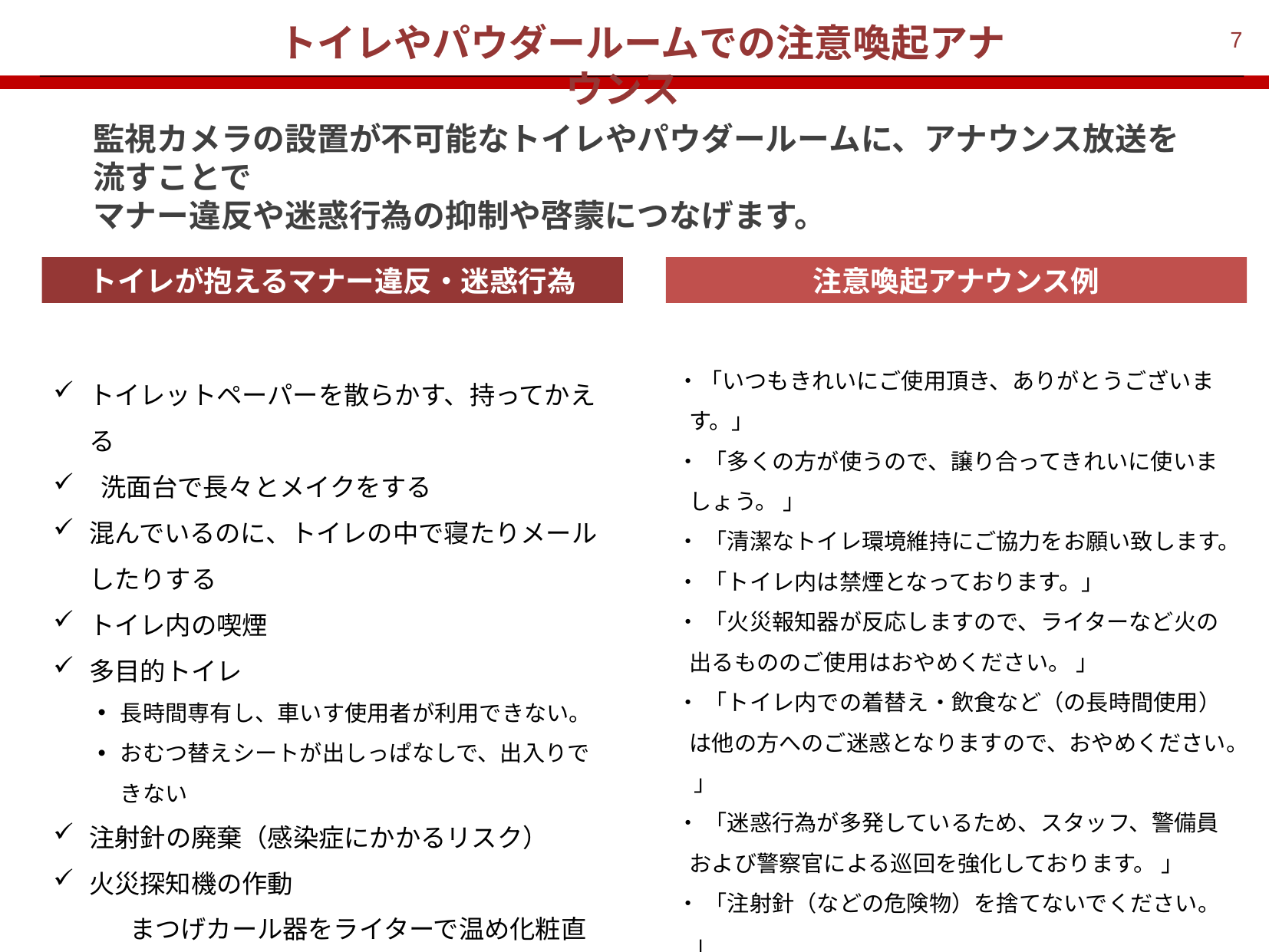

# トイレやパウダールームでの注意喚起アナウンス

監視カメラの設置が不可能なトイレやパウダールームに、アナウンス放送を流すことで
マナー違反や迷惑行為の抑制や啓蒙につなげます。
トイレが抱えるマナー違反・迷惑行為
注意喚起アナウンス例
・「いつもきれいにご使用頂き、ありがとうございます。」
・ 「多くの方が使うので、譲り合ってきれいに使いましょう。 」
・ 「清潔なトイレ環境維持にご協力をお願い致します。
・ 「トイレ内は禁煙となっております。」
・ 「火災報知器が反応しますので、ライターなど火の出るもののご使用はおやめください。 」
・ 「トイレ内での着替え・飲食など（の長時間使用）は他の方へのご迷惑となりますので、おやめください。 」
・ 「迷惑行為が多発しているため、スタッフ、警備員および警察官による巡回を強化しております。 」
・ 「注射針（などの危険物）を捨てないでください。 」
・ 「トイレットペーパーは持ち帰らないでください。 」
トイレットペーパーを散らかす、持ってかえる
 洗面台で長々とメイクをする
混んでいるのに、トイレの中で寝たりメールしたりする
トイレ内の喫煙
多目的トイレ
長時間専有し、車いす使用者が利用できない。
おむつ替えシートが出しっぱなしで、出入りできない
注射針の廃棄（感染症にかかるリスク）
火災探知機の作動
　　　まつげカール器をライターで温め化粧直し